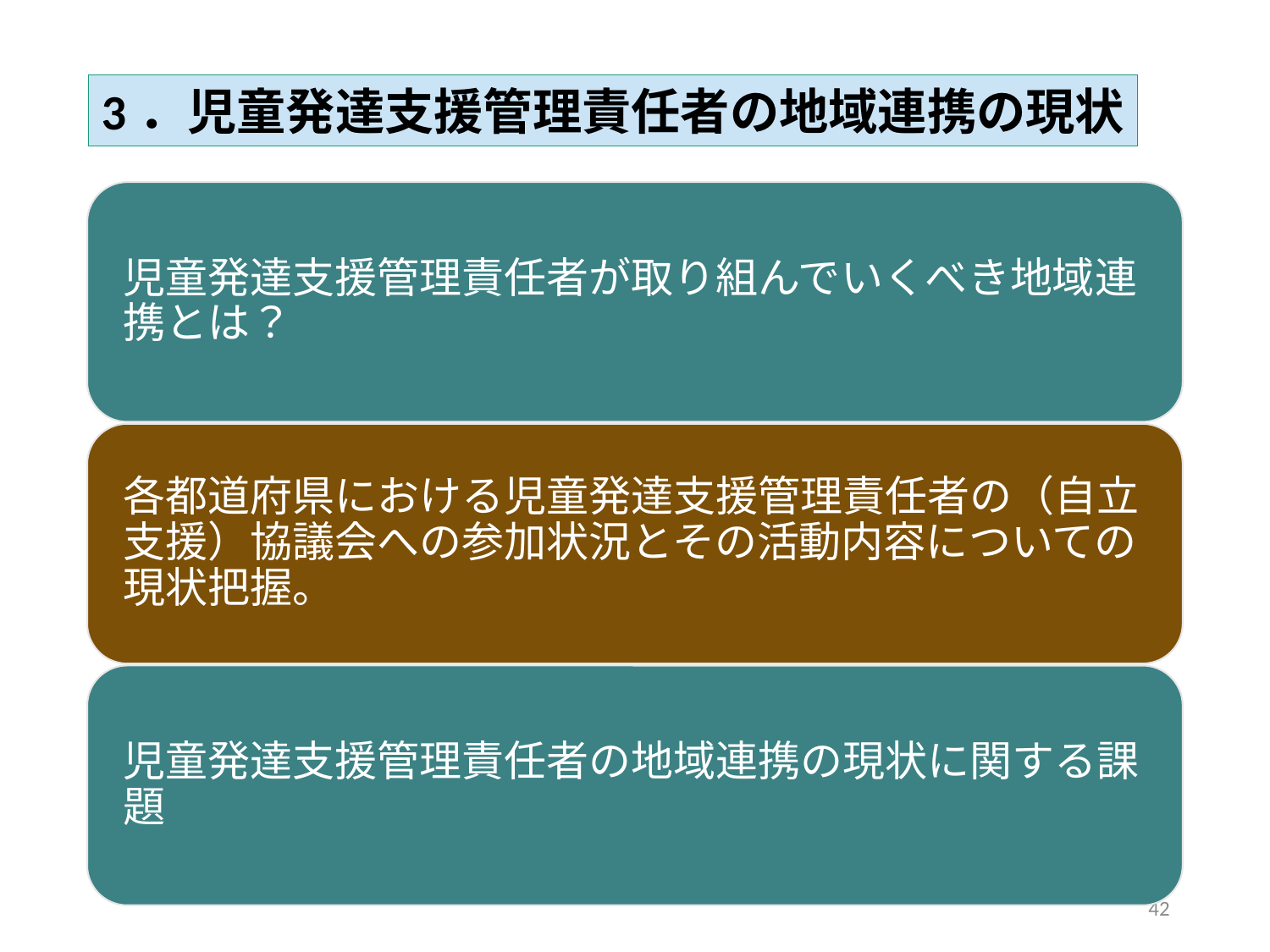

3．児童発達支援管理責任者の地域連携の現状
児童発達支援管理責任者が取り組んでいくべき地域連携とは？
各都道府県における児童発達支援管理責任者の（自立支援）協議会への参加状況とその活動内容についての現状把握。
児童発達支援管理責任者の地域連携の現状に関する課題
42